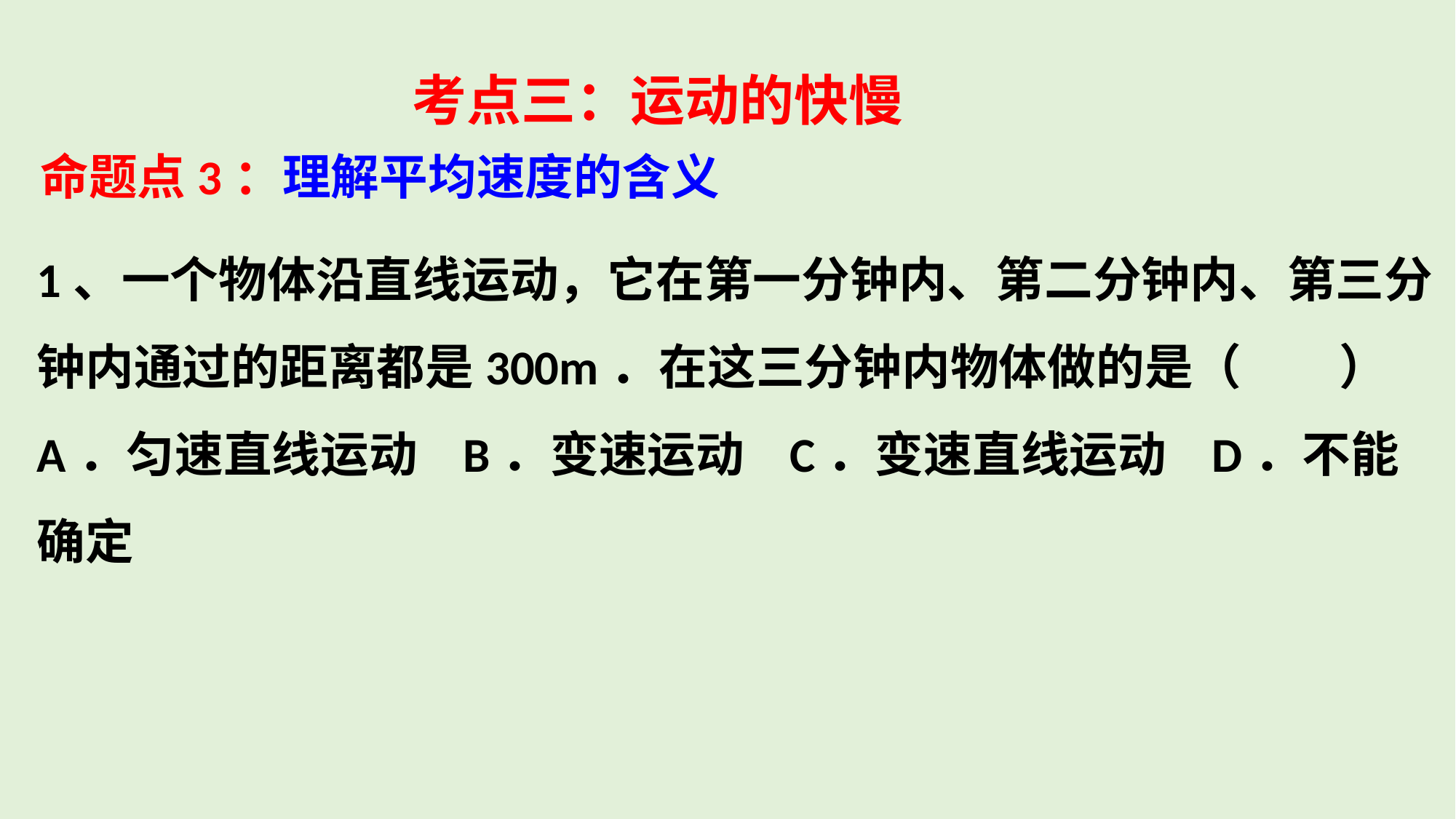

考点三：运动的快慢
命题点3：理解平均速度的含义
1、一个物体沿直线运动，它在第一分钟内、第二分钟内、第三分钟内通过的距离都是300m．在这三分钟内物体做的是（　　）
A．匀速直线运动   B．变速运动   C．变速直线运动   D．不能确定